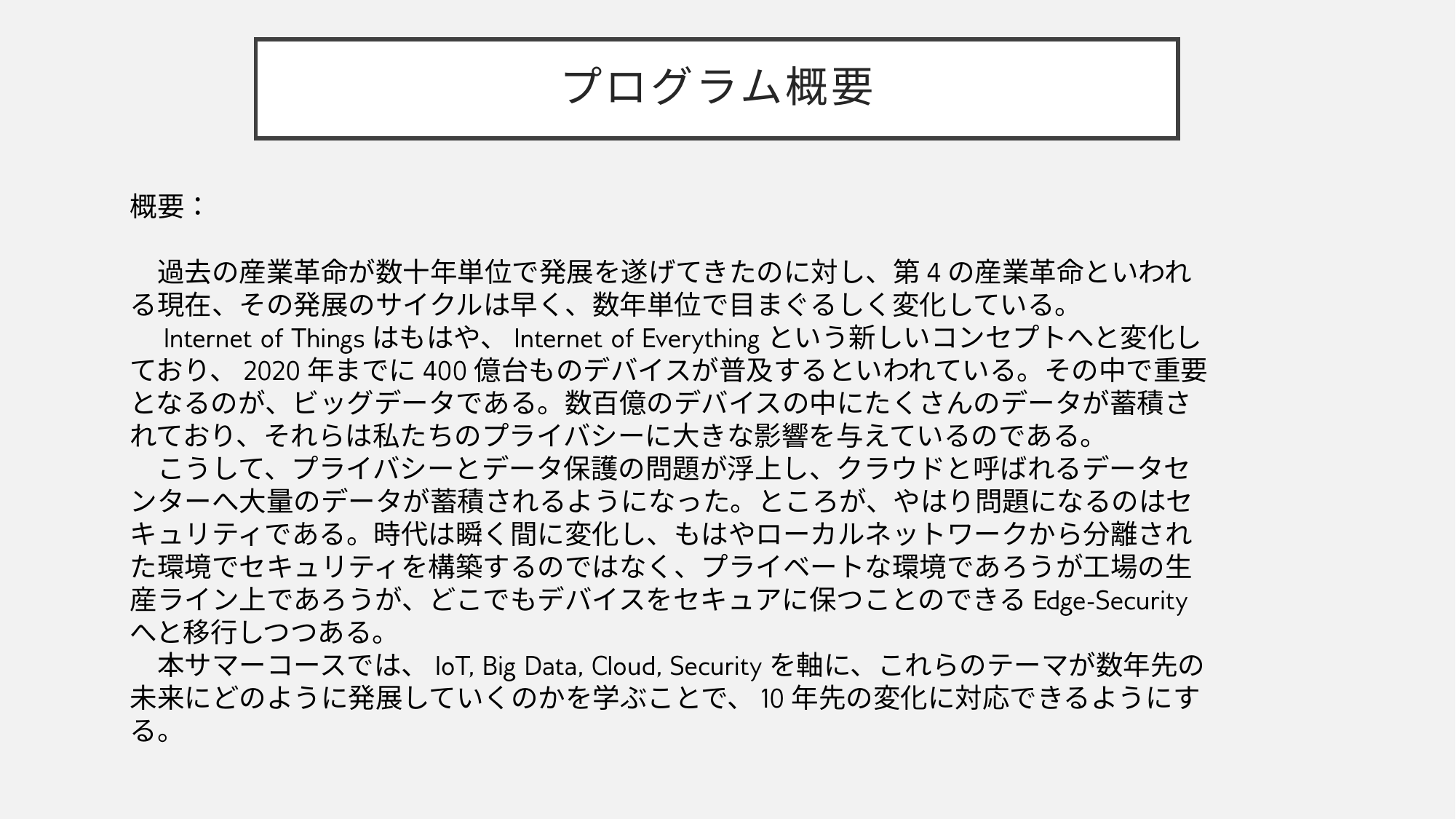

# プログラム概要
概要：

　過去の産業革命が数十年単位で発展を遂げてきたのに対し、第4の産業革命といわれる現在、その発展のサイクルは早く、数年単位で目まぐるしく変化している。
　Internet of Thingsはもはや、Internet of Everythingという新しいコンセプトへと変化しており、2020年までに400億台ものデバイスが普及するといわれている。その中で重要となるのが、ビッグデータである。数百億のデバイスの中にたくさんのデータが蓄積されており、それらは私たちのプライバシーに大きな影響を与えているのである。
　こうして、プライバシーとデータ保護の問題が浮上し、クラウドと呼ばれるデータセンターへ大量のデータが蓄積されるようになった。ところが、やはり問題になるのはセキュリティである。時代は瞬く間に変化し、もはやローカルネットワークから分離された環境でセキュリティを構築するのではなく、プライベートな環境であろうが工場の生産ライン上であろうが、どこでもデバイスをセキュアに保つことのできるEdge-Securityへと移行しつつある。
　本サマーコースでは、IoT, Big Data, Cloud, Securityを軸に、これらのテーマが数年先の未来にどのように発展していくのかを学ぶことで、10年先の変化に対応できるようにする。